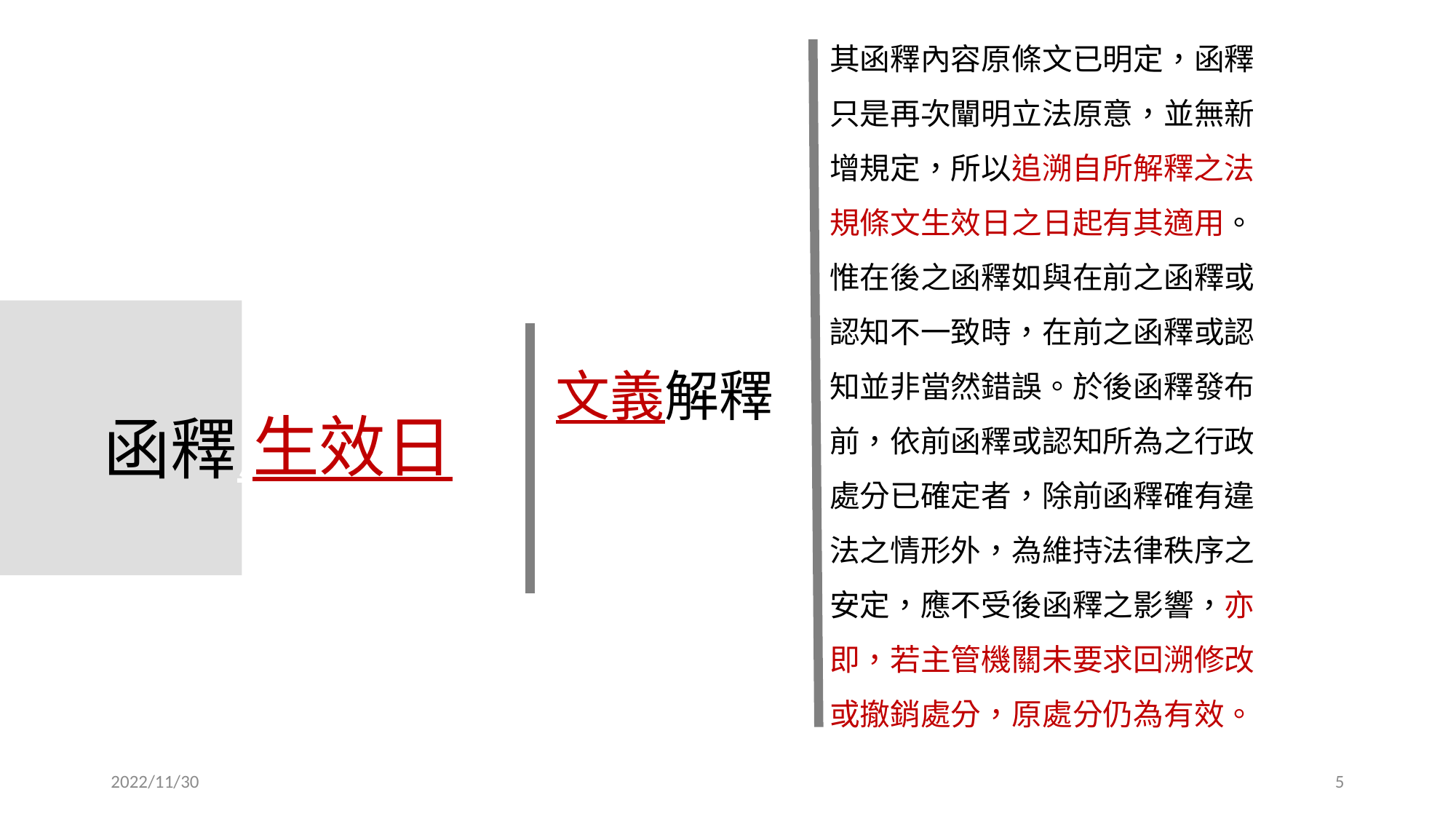

其函釋內容原條文已明定，函釋只是再次闡明立法原意，並無新增規定，所以追溯自所解釋之法規條文生效日之日起有其適用。
惟在後之函釋如與在前之函釋或認知不一致時，在前之函釋或認知並非當然錯誤。於後函釋發布前，依前函釋或認知所為之行政處分已確定者，除前函釋確有違法之情形外，為維持法律秩序之安定，應不受後函釋之影響，亦即，若主管機關未要求回溯修改或撤銷處分，原處分仍為有效。

函釋層次次
文義解釋
補充解釋
生效日
2022/11/30
5